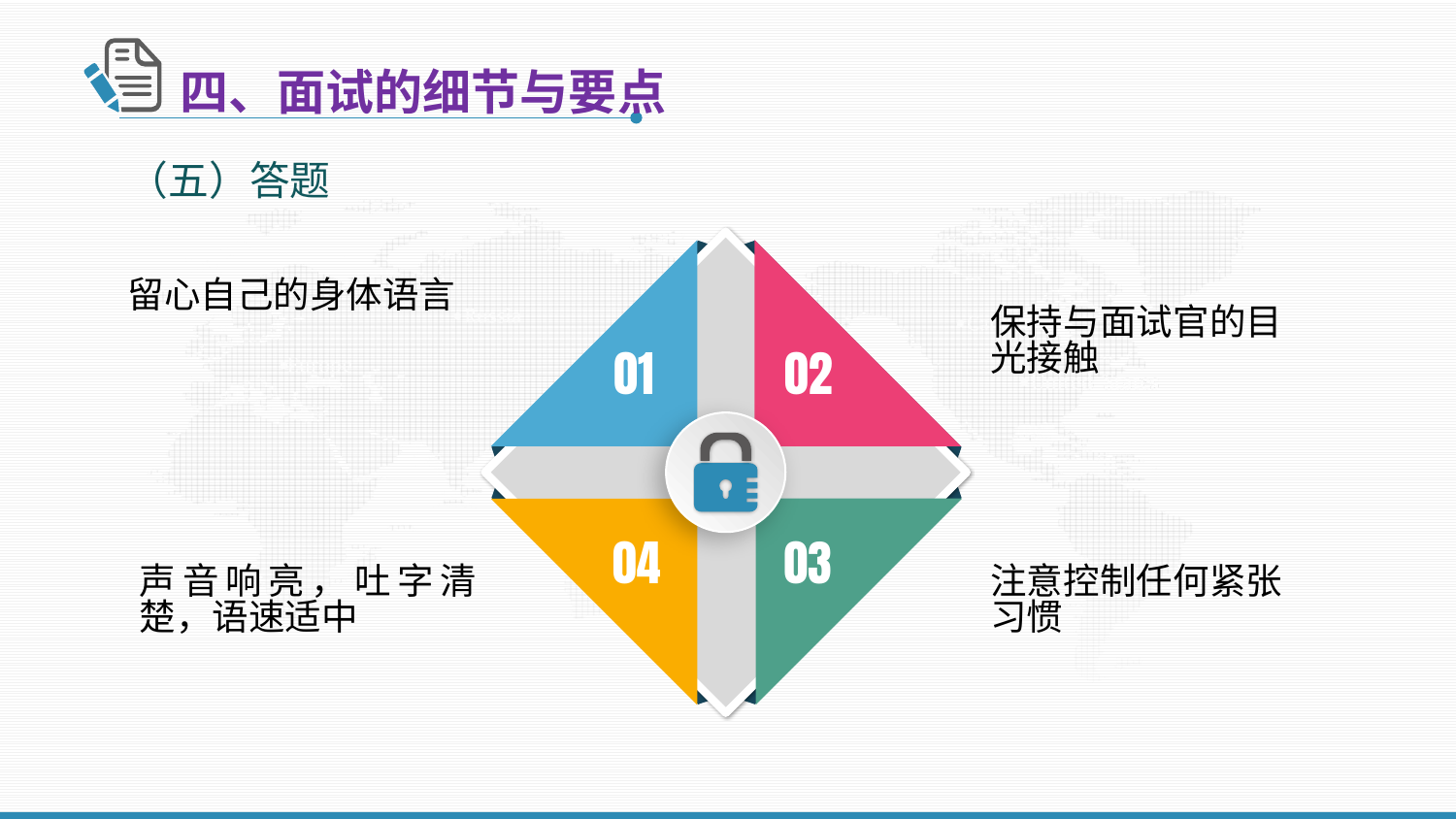

四、面试的细节与要点
（五）答题

留心自己的身体语言
保持与面试官的目光接触

01
02

04
03
声音响亮，吐字清楚，语速适中
注意控制任何紧张习惯